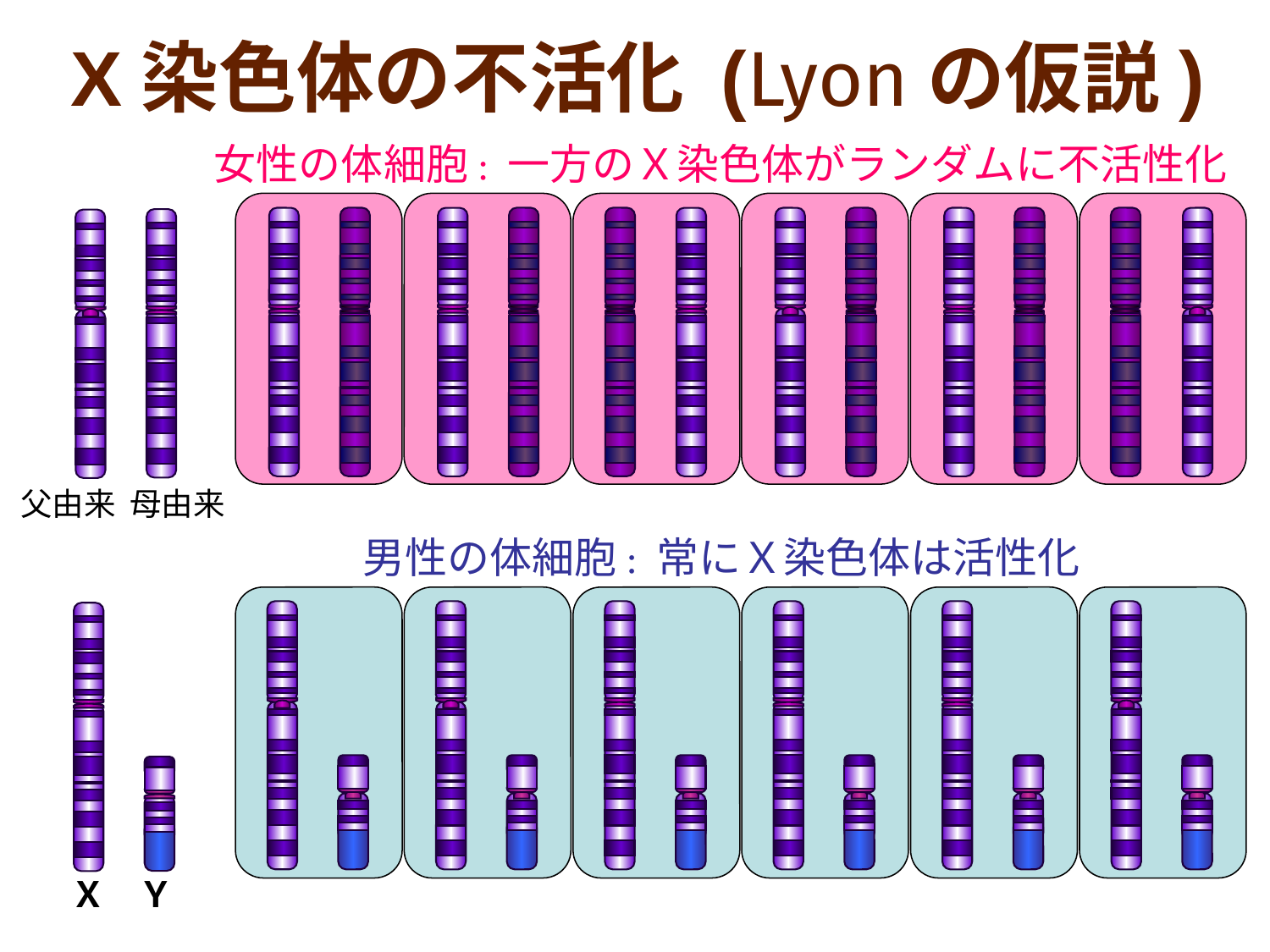

X染色体の不活化 (Lyonの仮説)
女性の体細胞: 一方のＸ染色体がランダムに不活性化

父由来  母由来
男性の体細胞: 常にＸ染色体は活性化

Ｘ    Ｙ